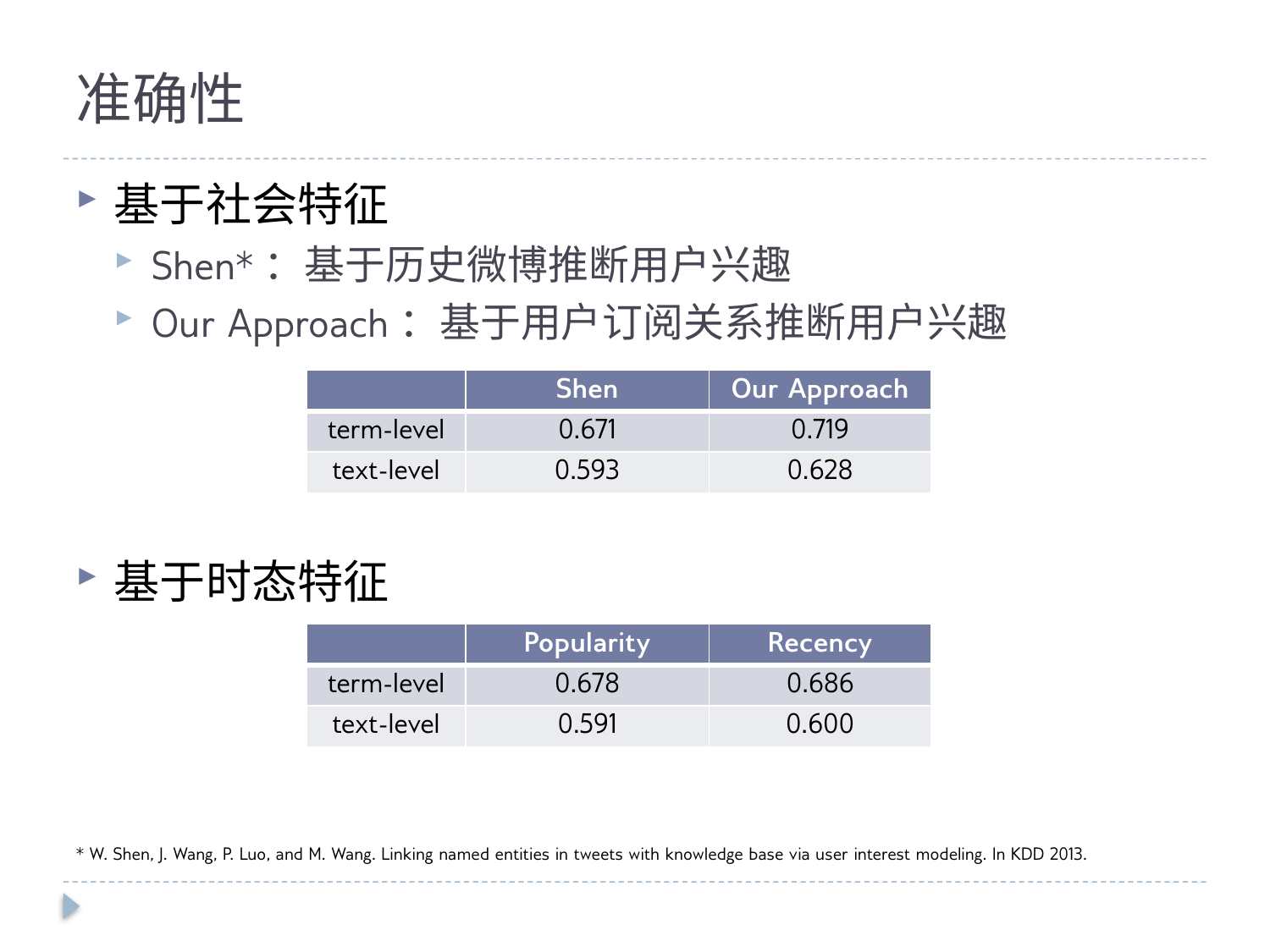

# 准确性
基于社会特征
Shen*：基于历史微博推断用户兴趣
Our Approach：基于用户订阅关系推断用户兴趣

基于时态特征

|  | Shen | Our Approach |
| --- | --- | --- |
| term-level | 0.671 | 0.719 |
| text-level | 0.593 | 0.628 |
|  | Popularity | Recency |
| --- | --- | --- |
| term-level | 0.678 | 0.686 |
| text-level | 0.591 | 0.600 |
* W. Shen, J. Wang, P. Luo, and M. Wang. Linking named entities in tweets with knowledge base via user interest modeling. In KDD 2013.